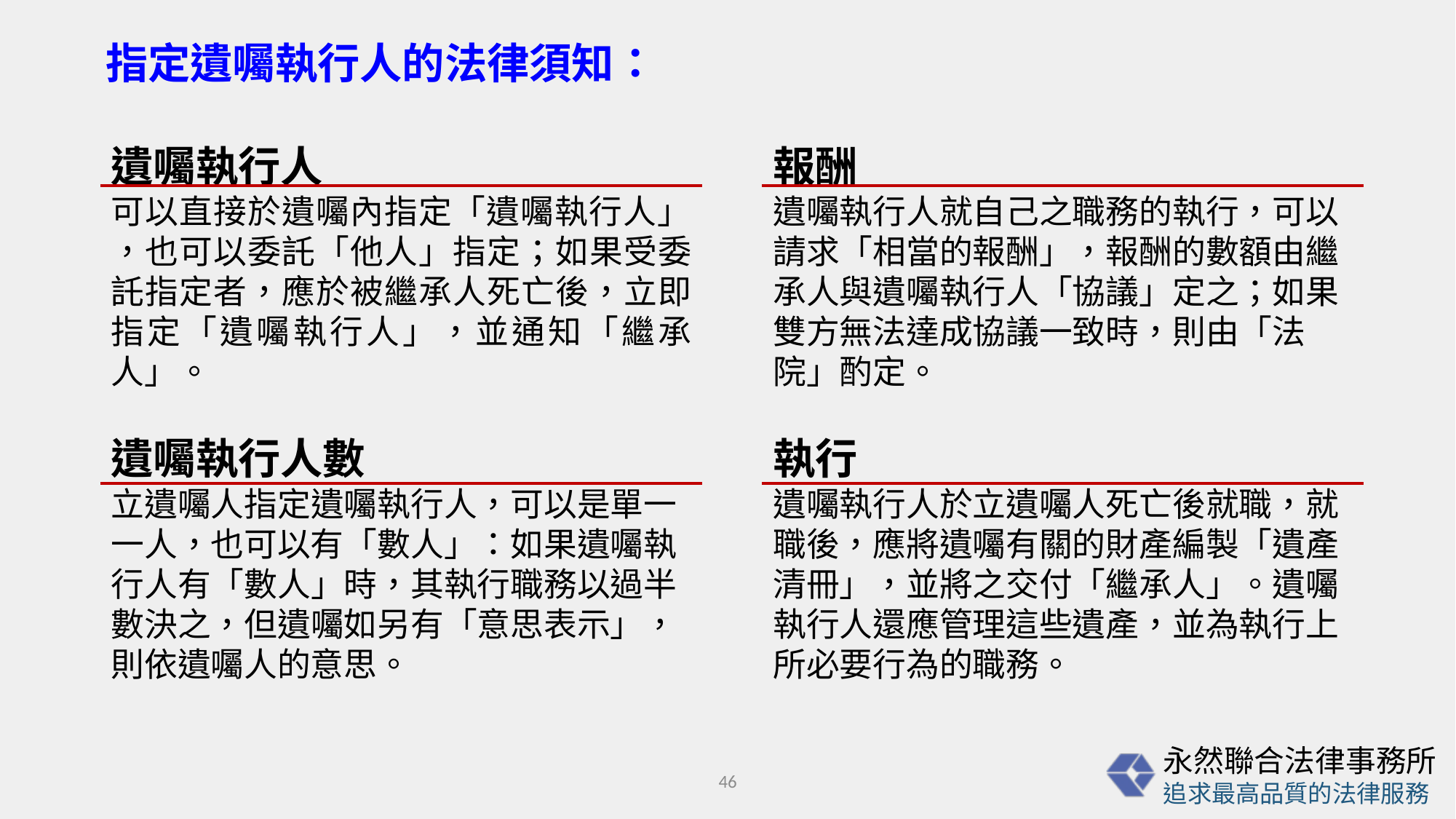

指定遺囑執行人的法律須知：
遺囑執行人
可以直接於遺囑內指定「遺囑執行人」
，也可以委託「他人」指定；如果受委託指定者，應於被繼承人死亡後，立即指定「遺囑執行人」，並通知「繼承人」。
報酬
遺囑執行人就自己之職務的執行，可以請求「相當的報酬」，報酬的數額由繼承人與遺囑執行人「協議」定之；如果雙方無法達成協議一致時，則由「法院」酌定。
遺囑執行人數
立遺囑人指定遺囑執行人，可以是單一一人，也可以有「數人」：如果遺囑執行人有「數人」時，其執行職務以過半數決之，但遺囑如另有「意思表示」，則依遺囑人的意思。
執行
遺囑執行人於立遺囑人死亡後就職，就職後，應將遺囑有關的財產編製「遺產清冊」，並將之交付「繼承人」。遺囑執行人還應管理這些遺產，並為執行上所必要行為的職務。
46